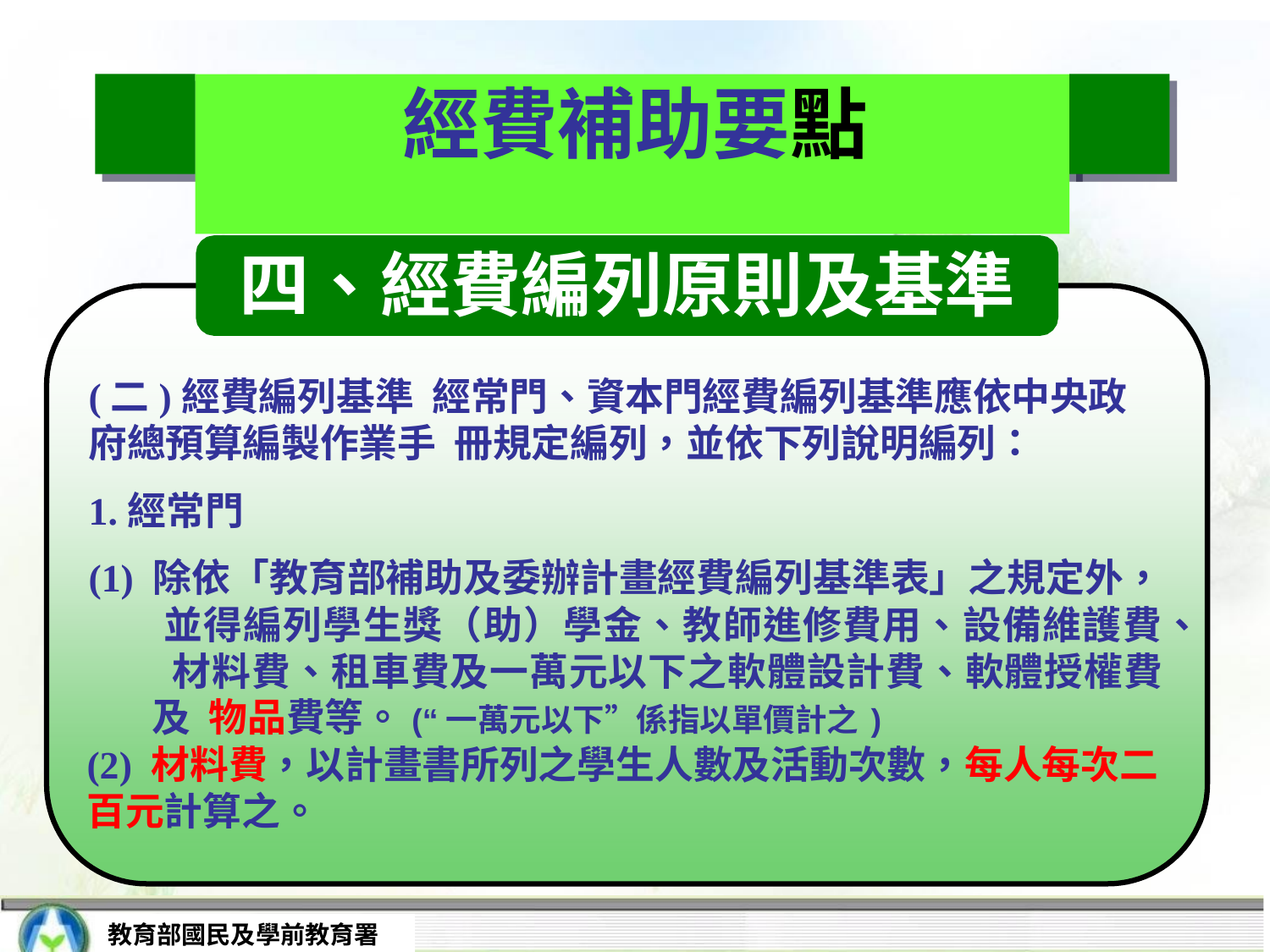

# 經費補助要點

四、經費編列原則及基準

(二)經費編列基準  經常門、資本門經費編列基準應依中央政府總預算編製作業手  冊規定編列，並依下列說明編列：
1.經常門
(1) 除依「教育部補助及委辦計畫經費編列基準表」之規定外，  並得編列學生獎（助）學金、教師進修費用、設備維護費、  材料費、租車費及一萬元以下之軟體設計費、軟體授權費及  物品費等。(“一萬元以下”係指以單價計之)
(2) 材料費，以計畫書所列之學生人數及活動次數，每人每次二
百元計算之。
教育部國民及學前教育署